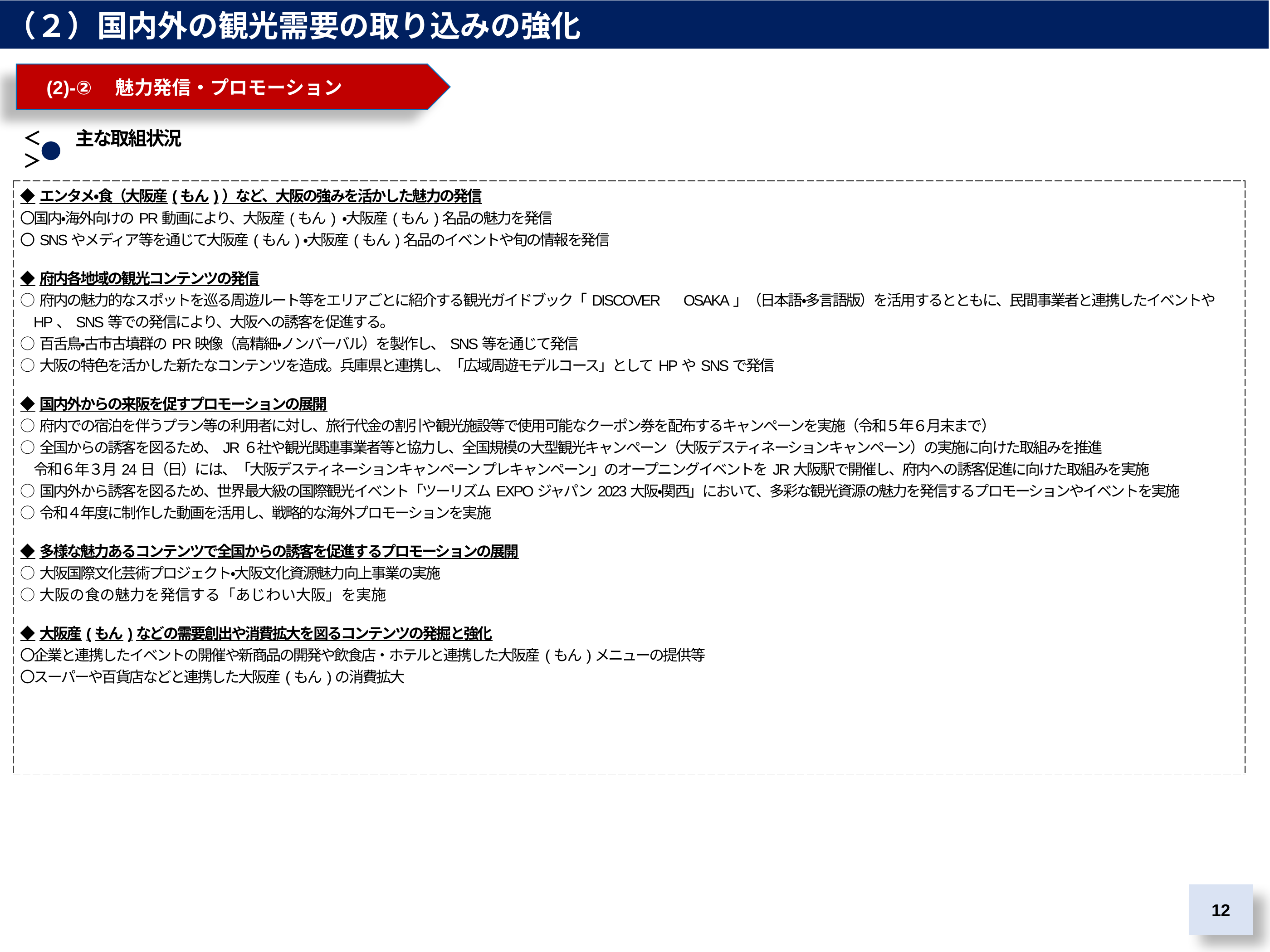

（２）国内外の観光需要の取り込みの強化
　(2)-②　魅力発信・プロモーション
＜　　主な取組状況＞

| ◆エンタメ・食（大阪産(もん)）など、大阪の強みを活かした魅力の発信 〇国内・海外向けのPR動画により、大阪産(もん) ・大阪産(もん)名品の魅力を発信 〇SNSやメディア等を通じて大阪産(もん)・大阪産(もん)名品のイベントや旬の情報を発信 ◆府内各地域の観光コンテンツの発信 ○府内の魅力的なスポットを巡る周遊ルート等をエリアごとに紹介する観光ガイドブック「DISCOVER　OSAKA」（日本語・多言語版）を活用するとともに、民間事業者と連携したイベントやHP、SNS等での発信により、大阪への誘客を促進する。 ○百舌鳥・古市古墳群のPR映像（高精細・ノンバーバル）を製作し、SNS等を通じて発信 ○大阪の特色を活かした新たなコンテンツを造成。兵庫県と連携し、「広域周遊モデルコース」としてHPやSNSで発信 ◆国内外からの来阪を促すプロモーションの展開 ○府内での宿泊を伴うプラン等の利用者に対し、旅行代金の割引や観光施設等で使用可能なクーポン券を配布するキャンペーンを実施（令和５年６月末まで） ○全国からの誘客を図るため、JR６社や観光関連事業者等と協力し、全国規模の大型観光キャンペーン（大阪デスティネーションキャンペーン）の実施に向けた取組みを推進 　令和６年３月24日（日）には、「大阪デスティネーションキャンペーン プレキャンペーン」のオープニングイベントをJR大阪駅で開催し、府内への誘客促進に向けた取組みを実施 ○国内外から誘客を図るため、世界最大級の国際観光イベント「ツーリズムEXPOジャパン2023大阪・関西」において、多彩な観光資源の魅力を発信するプロモーションやイベントを実施 ○令和４年度に制作した動画を活用し、戦略的な海外プロモーションを実施 ◆多様な魅力あるコンテンツで全国からの誘客を促進するプロモーションの展開 ○大阪国際文化芸術プロジェクト・大阪文化資源魅力向上事業の実施 ○大阪の食の魅力を発信する「あじわい大阪」を実施 ◆大阪産(もん)などの需要創出や消費拡大を図るコンテンツの発掘と強化 〇企業と連携したイベントの開催や新商品の開発や飲食店・ホテルと連携した大阪産(もん)メニューの提供等 〇スーパーや百貨店などと連携した大阪産(もん)の消費拡大 |
| --- |
12